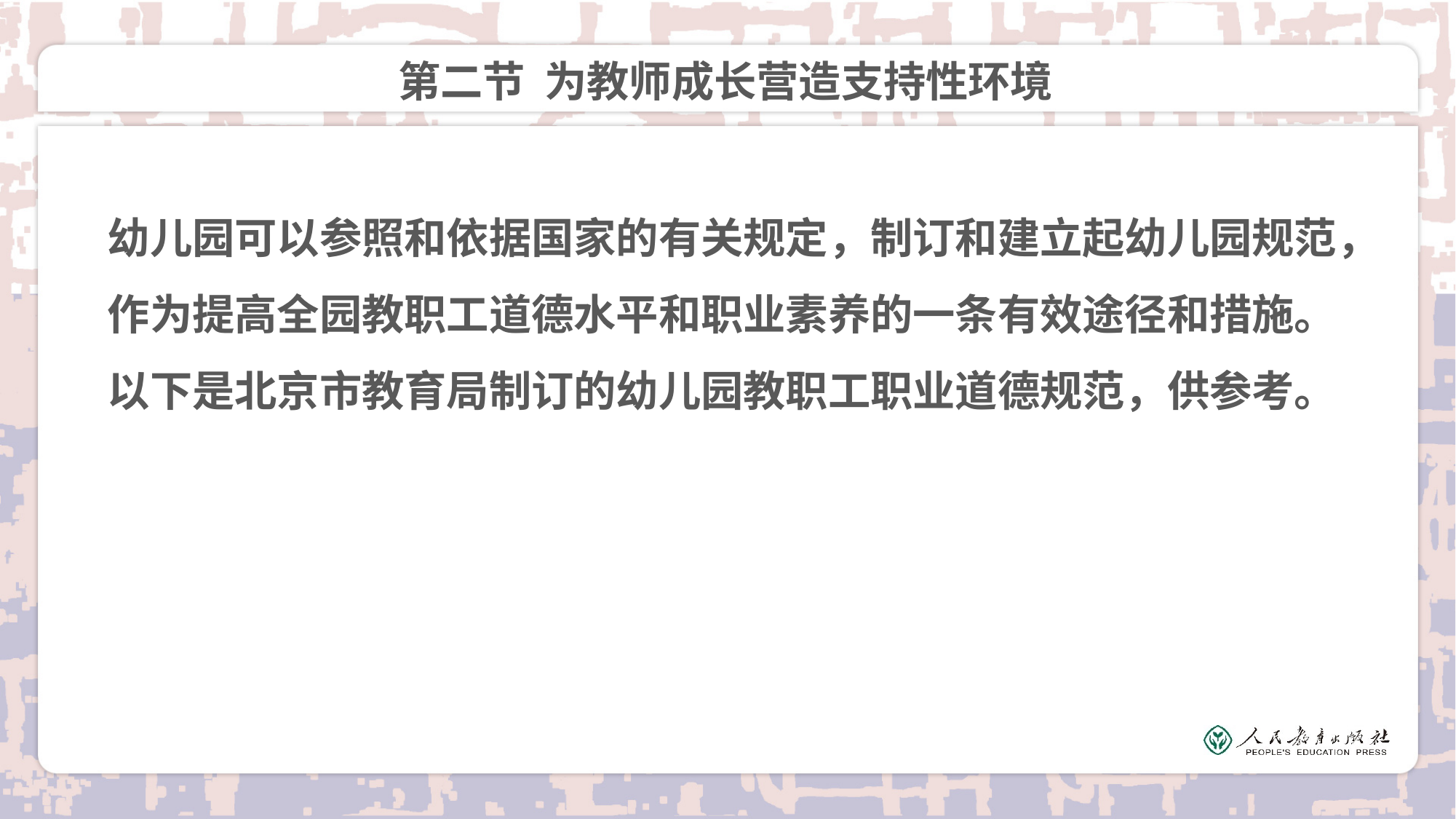

# 第二节  为教师成长营造支持性环境
幼儿园可以参照和依据国家的有关规定，制订和建立起幼儿园规范，作为提高全园教职工道德水平和职业素养的一条有效途径和措施。以下是北京市教育局制订的幼儿园教职工职业道德规范，供参考。